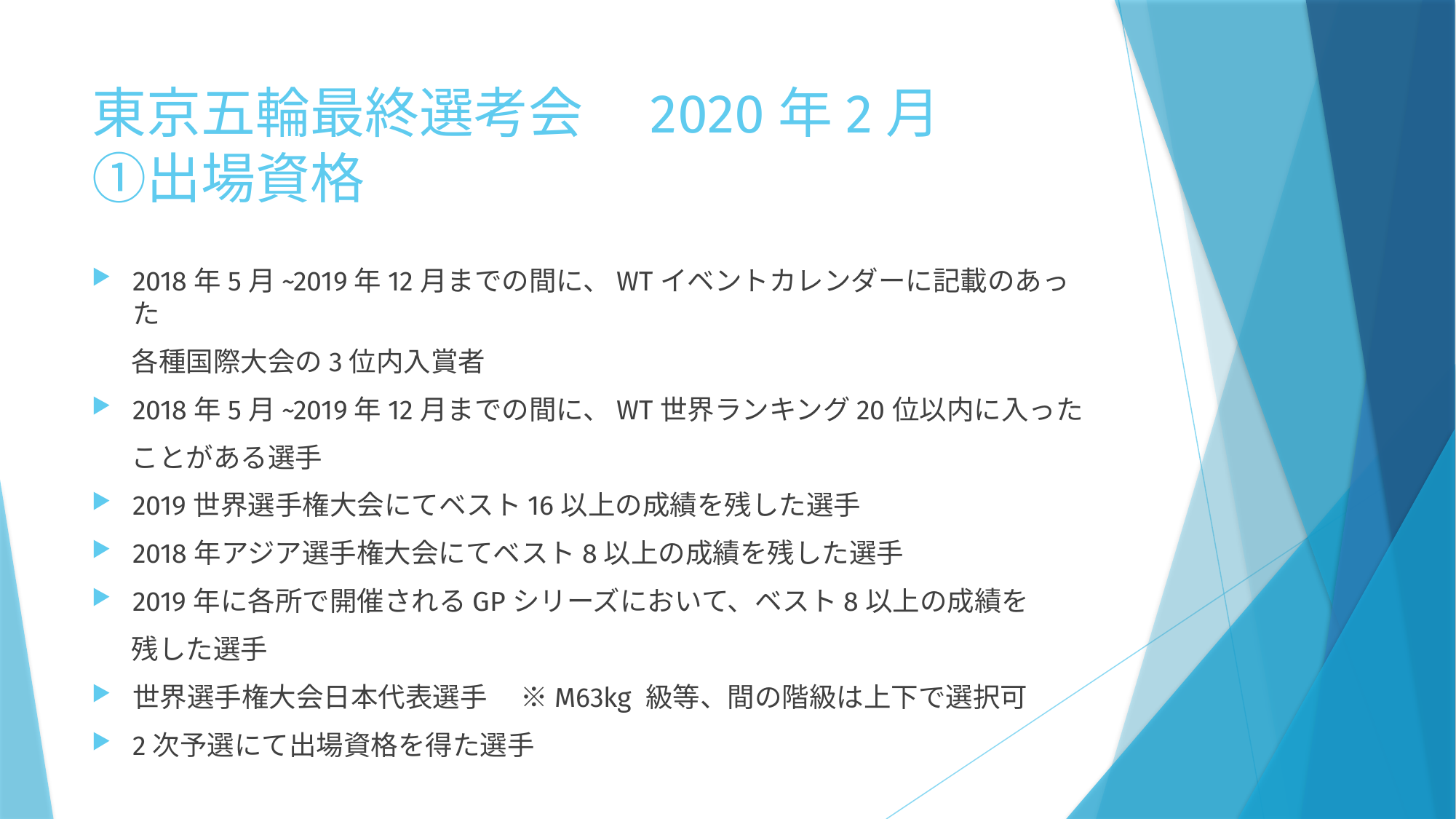

# 東京五輪最終選考会　2020年2月　 ①出場資格
2018年5月~2019年12月までの間に、WTイベントカレンダーに記載のあった
　  各種国際大会の3位内入賞者
2018年5月~2019年12月までの間に、WT世界ランキング20位以内に入った
　  ことがある選手
2019世界選手権大会にてベスト16以上の成績を残した選手
2018年アジア選手権大会にてベスト8以上の成績を残した選手
2019年に各所で開催されるGPシリーズにおいて、ベスト8以上の成績を
　  残した選手
世界選手権大会日本代表選手 　※M63kg 級等、間の階級は上下で選択可
2次予選にて出場資格を得た選手